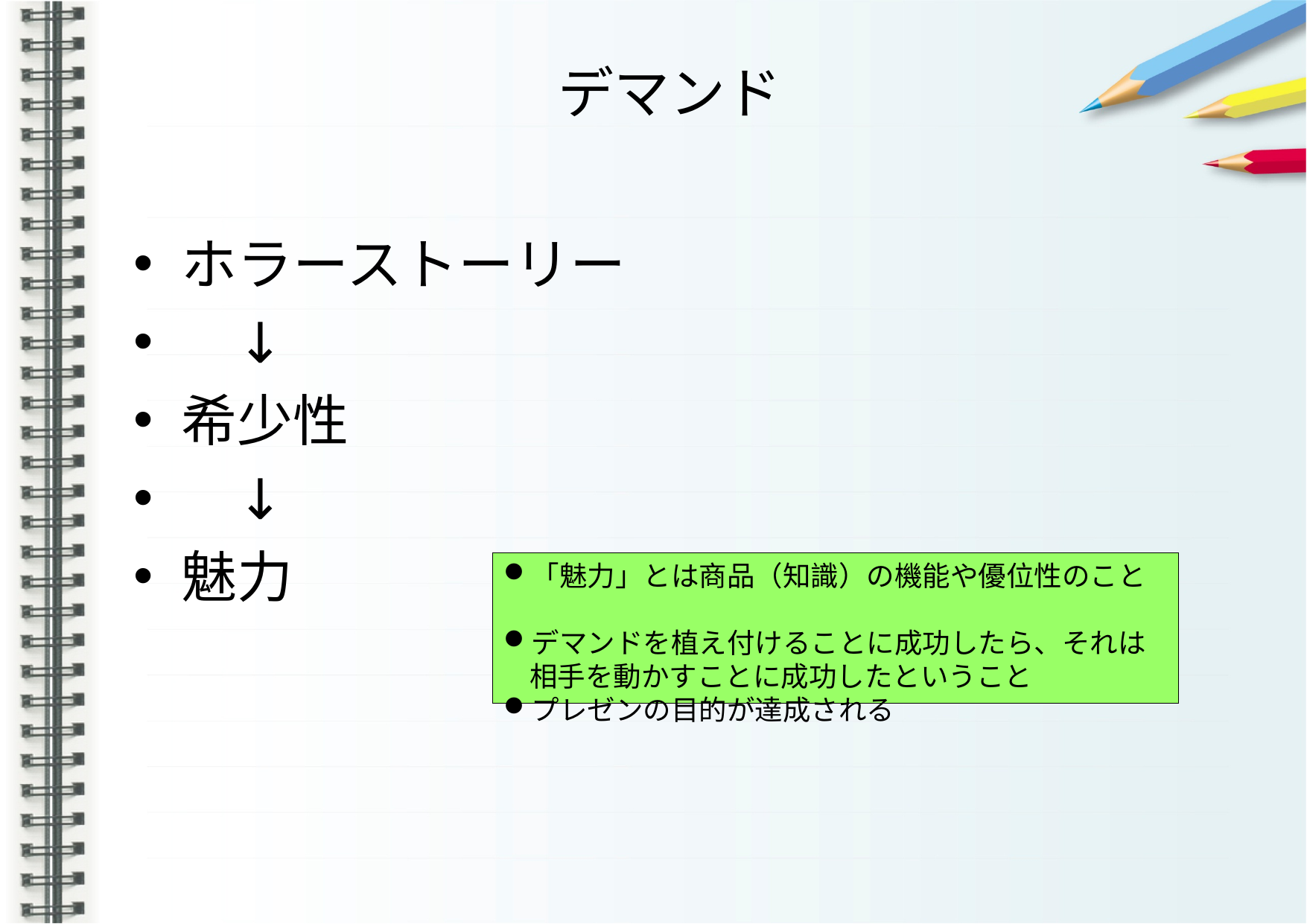

デマンド
ホラーストーリー
　↓
希少性
　↓
魅力
「魅力」とは商品（知識）の機能や優位性のこと

デマンドを植え付けることに成功したら、それは相手を動かすことに成功したということ
プレゼンの目的が達成される